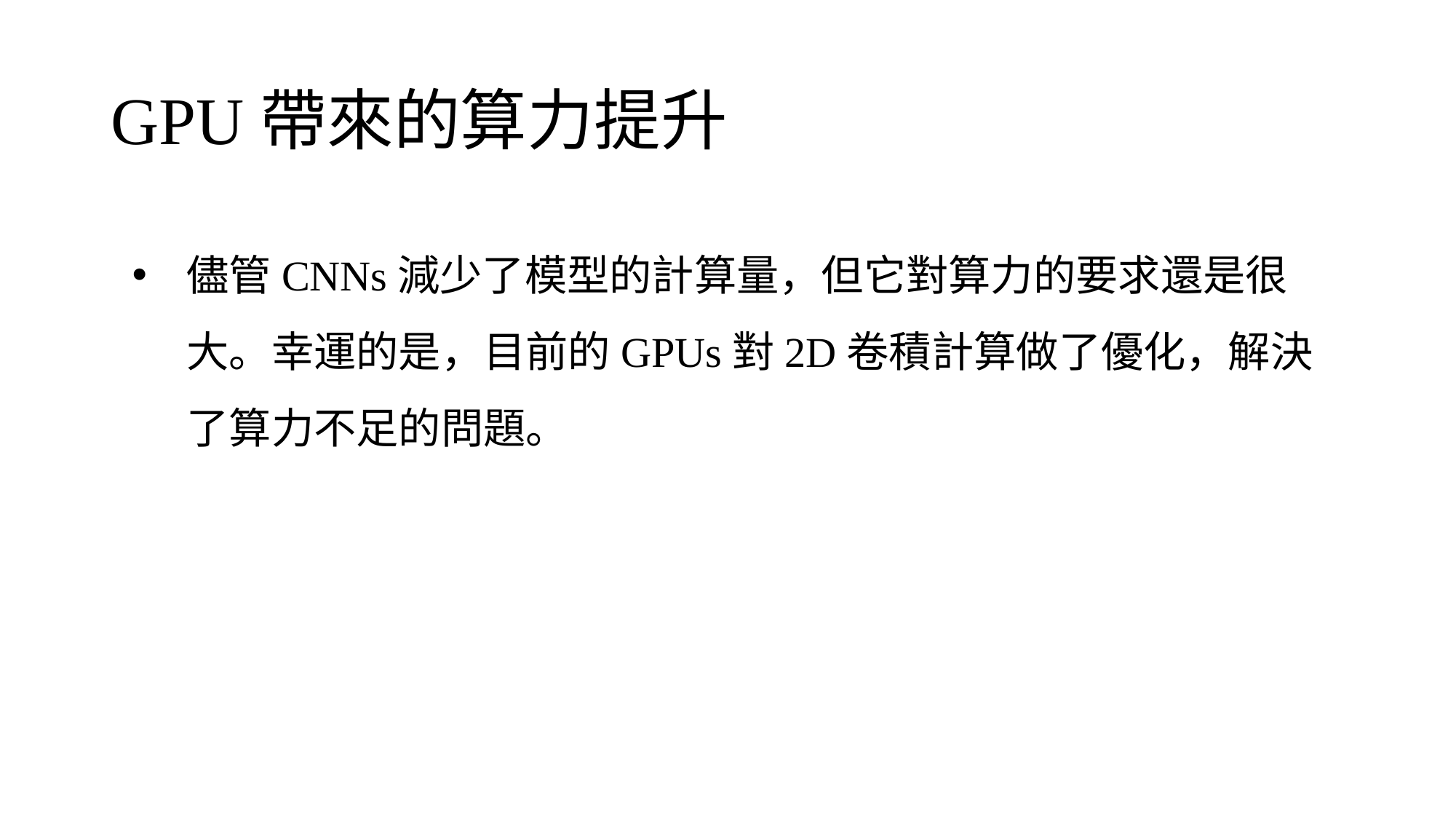

# GPU帶來的算力提升
儘管CNNs減少了模型的計算量，但它對算力的要求還是很大。幸運的是，目前的GPUs對2D卷積計算做了優化，解決了算力不足的問題。